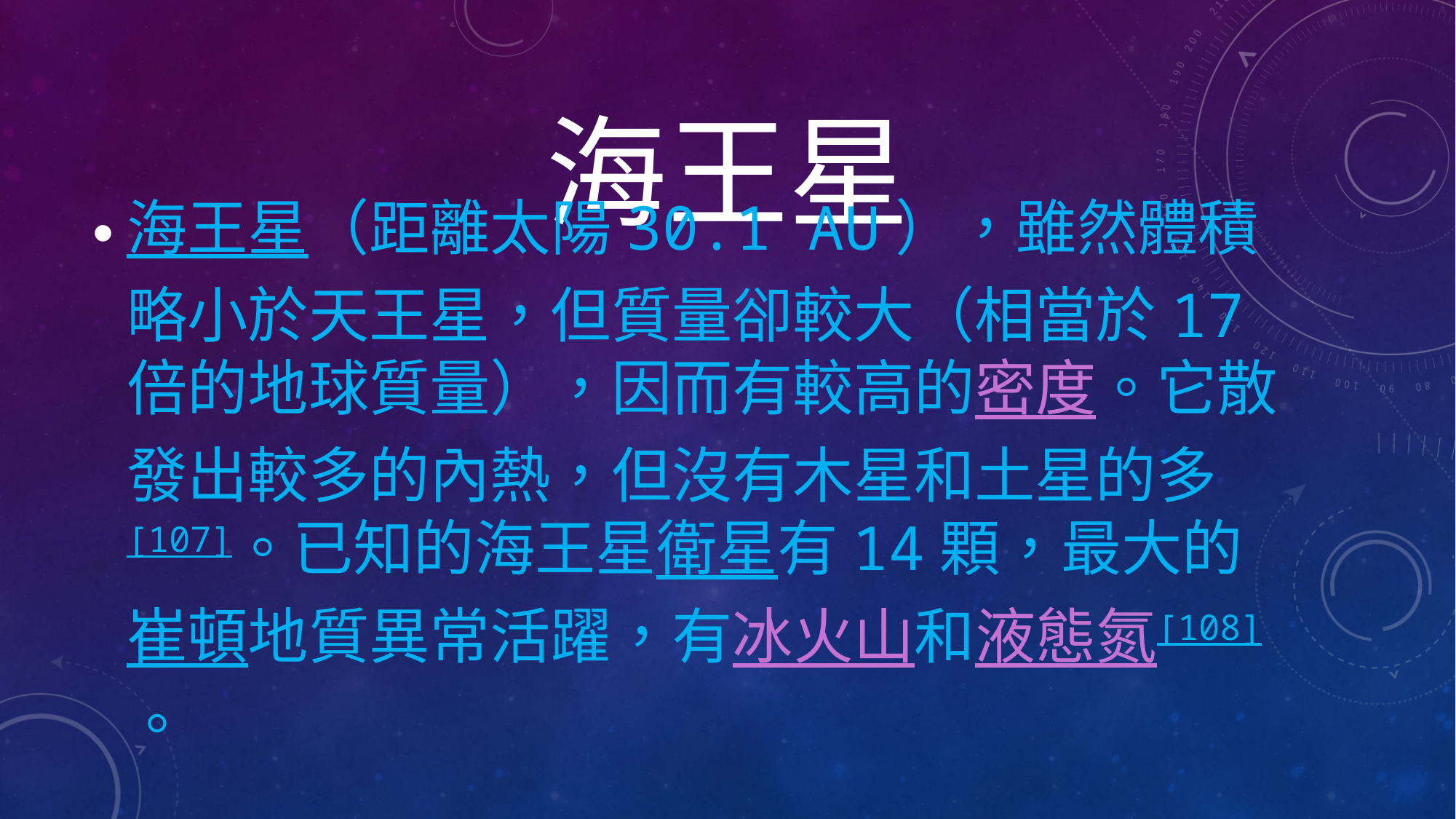

# 海王星
海王星（距離太陽30.1 AU），雖然體積略小於天王星，但質量卻較大（相當於17倍的地球質量），因而有較高的密度。它散發出較多的內熱，但沒有木星和土星的多[107]。已知的海王星衛星有14顆，最大的崔頓地質異常活躍，有冰火山和液態氮[108]。